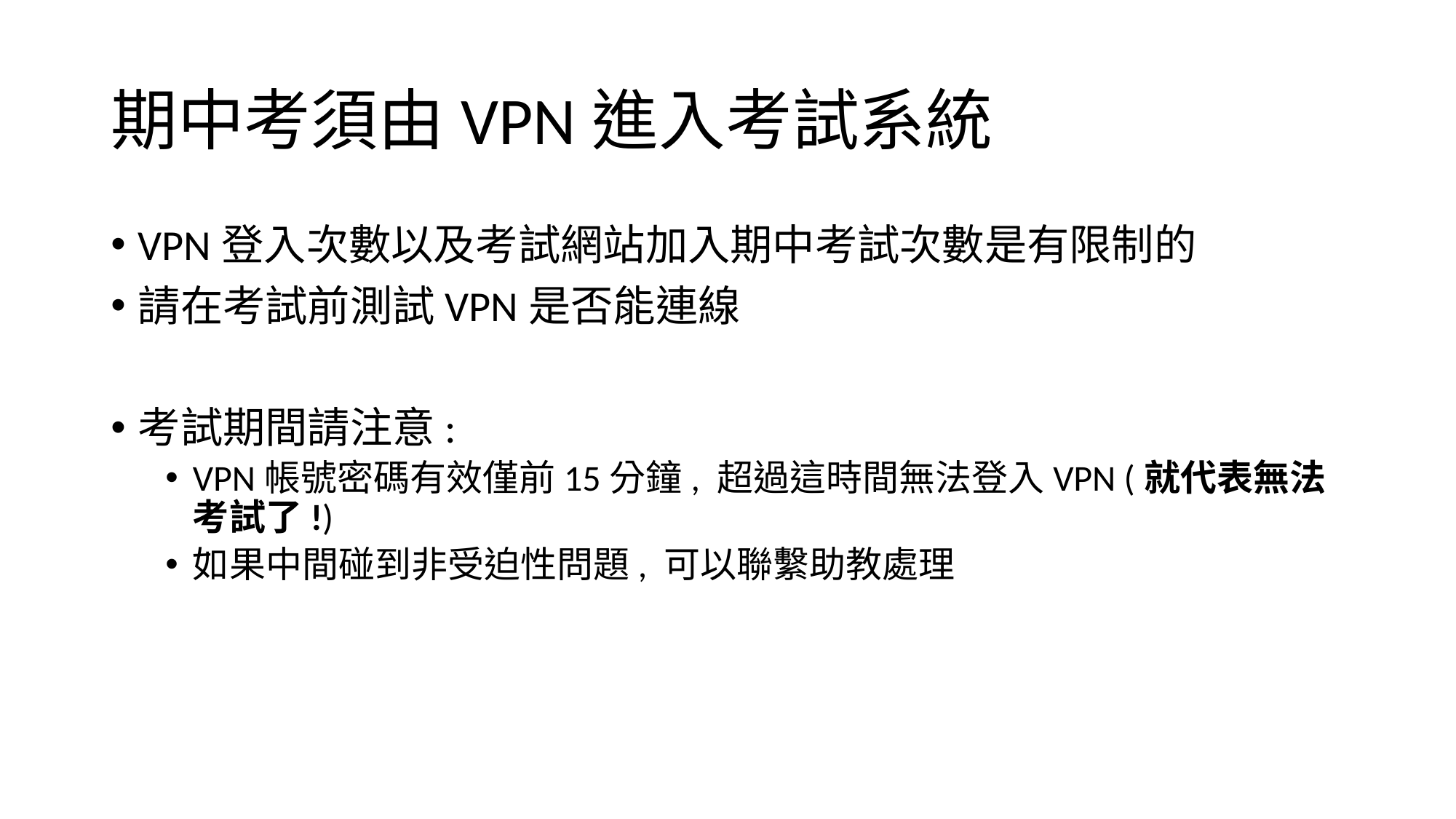

# 期中考須由VPN進入考試系統
VPN登入次數以及考試網站加入期中考試次數是有限制的
請在考試前測試VPN是否能連線

考試期間請注意:
VPN帳號密碼有效僅前15分鐘, 超過這時間無法登入VPN (就代表無法考試了!)
如果中間碰到非受迫性問題, 可以聯繫助教處理